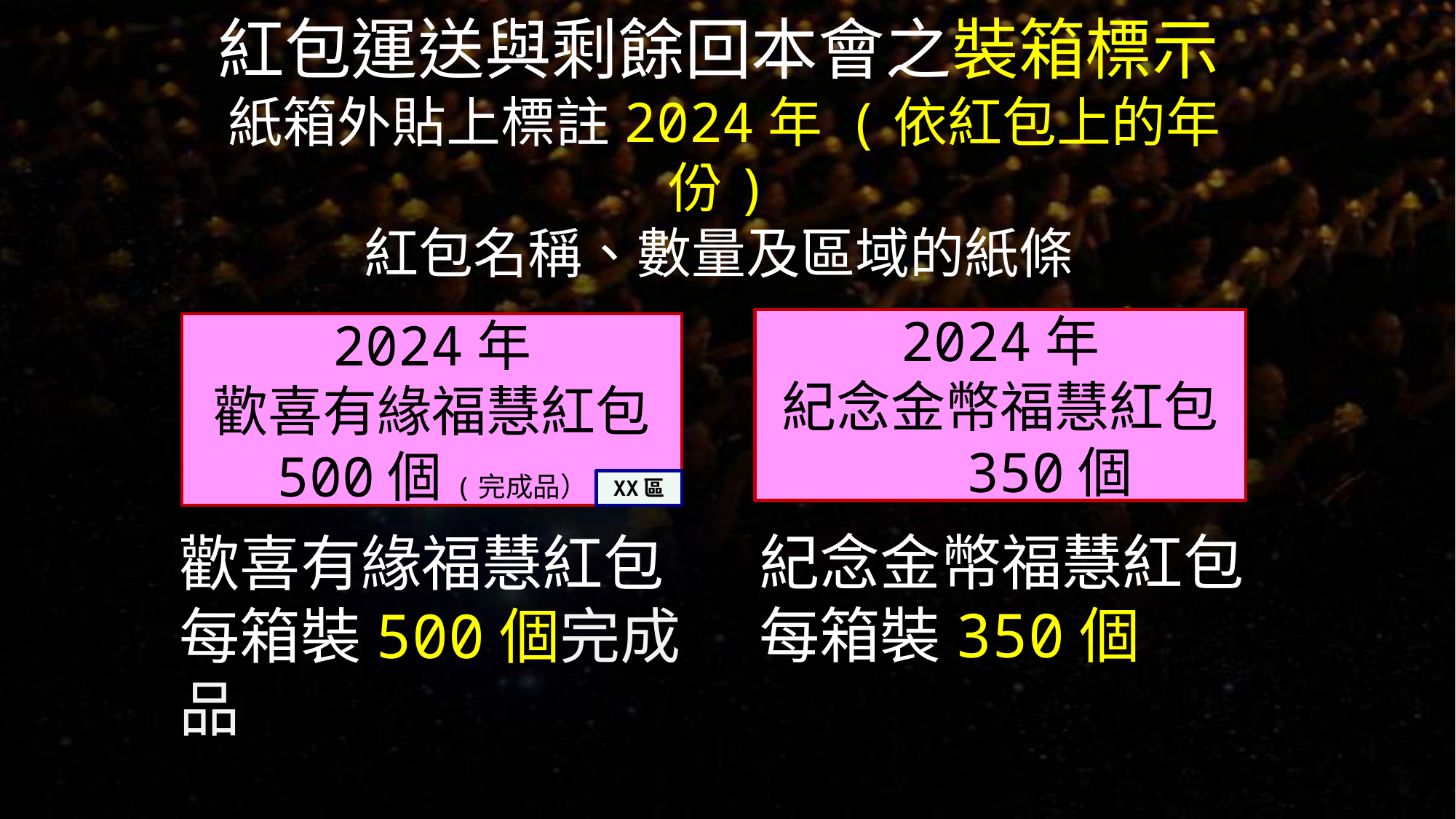

# 紅包運送與剩餘回本會之裝箱標示 紙箱外貼上標註2024年 (依紅包上的年份) 紅包名稱、數量及區域的紙條
2024年
紀念金幣福慧紅包
   350個
2024年
歡喜有緣福慧紅包
500個(完成品）
XX區
紀念金幣福慧紅包
每箱裝350個
歡喜有緣福慧紅包
每箱裝500個完成品